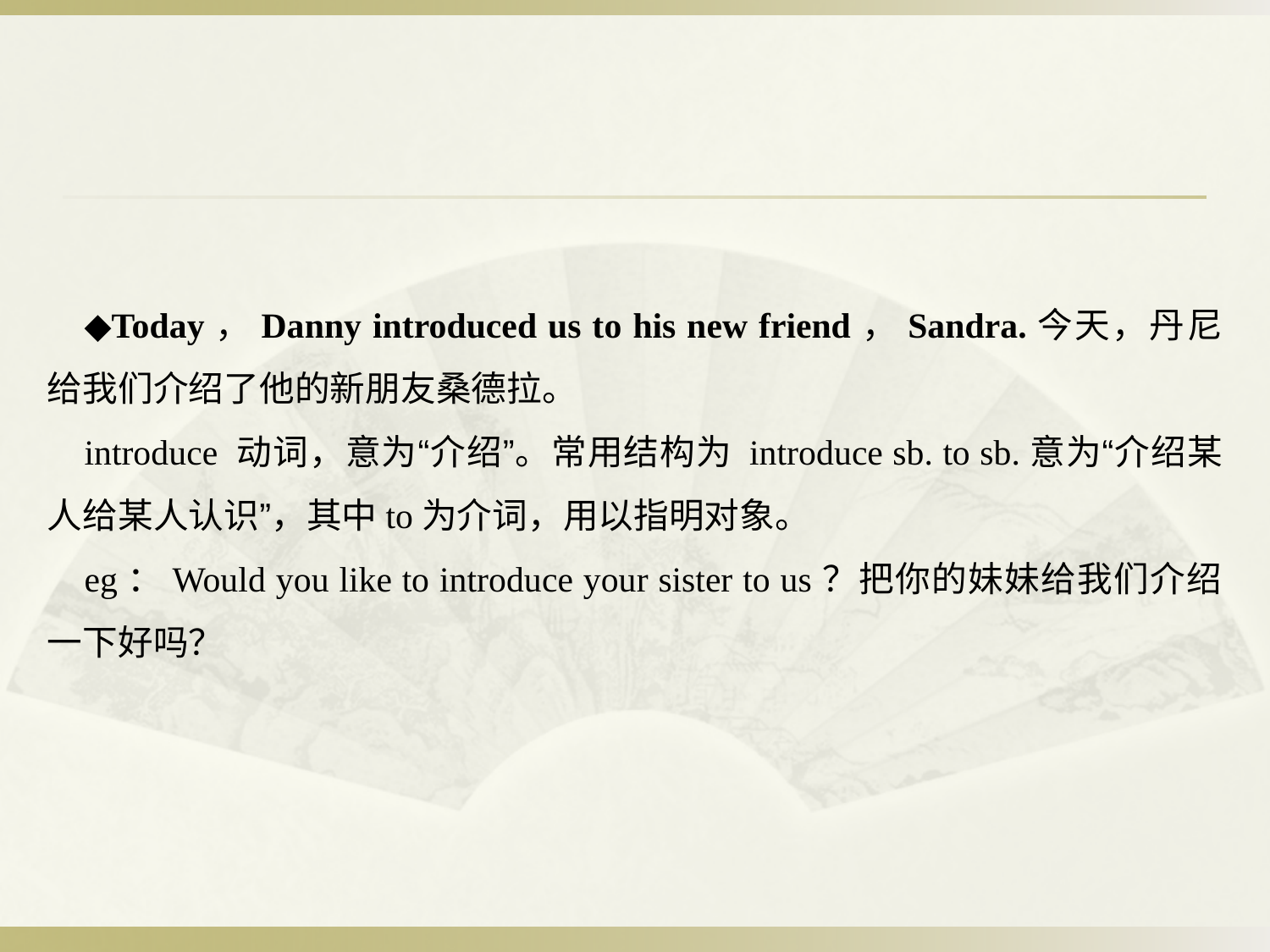

◆Today，Danny introduced us to his new friend，Sandra.今天，丹尼给我们介绍了他的新朋友桑德拉。
introduce 动词，意为“介绍”。常用结构为 introduce sb. to sb.意为“介绍某人给某人认识”，其中to为介词，用以指明对象。
eg：Would you like to introduce your sister to us？把你的妹妹给我们介绍一下好吗？